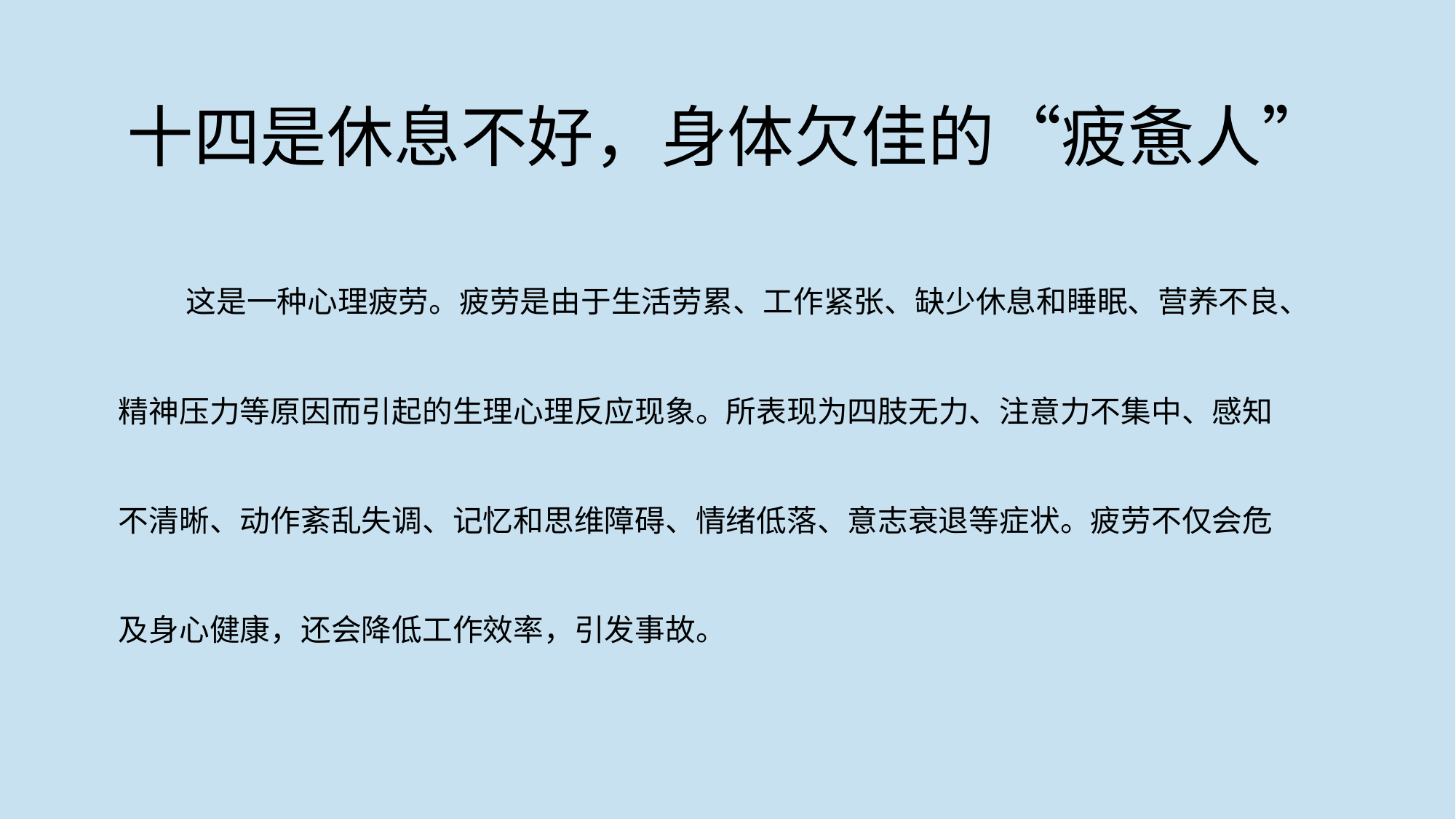

十四是休息不好，身体欠佳的“疲惫人”
             这是一种心理疲劳。疲劳是由于生活劳累、工作紧张、缺少休息和睡眠、营养不良、精神压力等原因而引起的生理心理反应现象。所表现为四肢无力、注意力不集中、感知不清晰、动作紊乱失调、记忆和思维障碍、情绪低落、意志衰退等症状。疲劳不仅会危及身心健康，还会降低工作效率，引发事故。